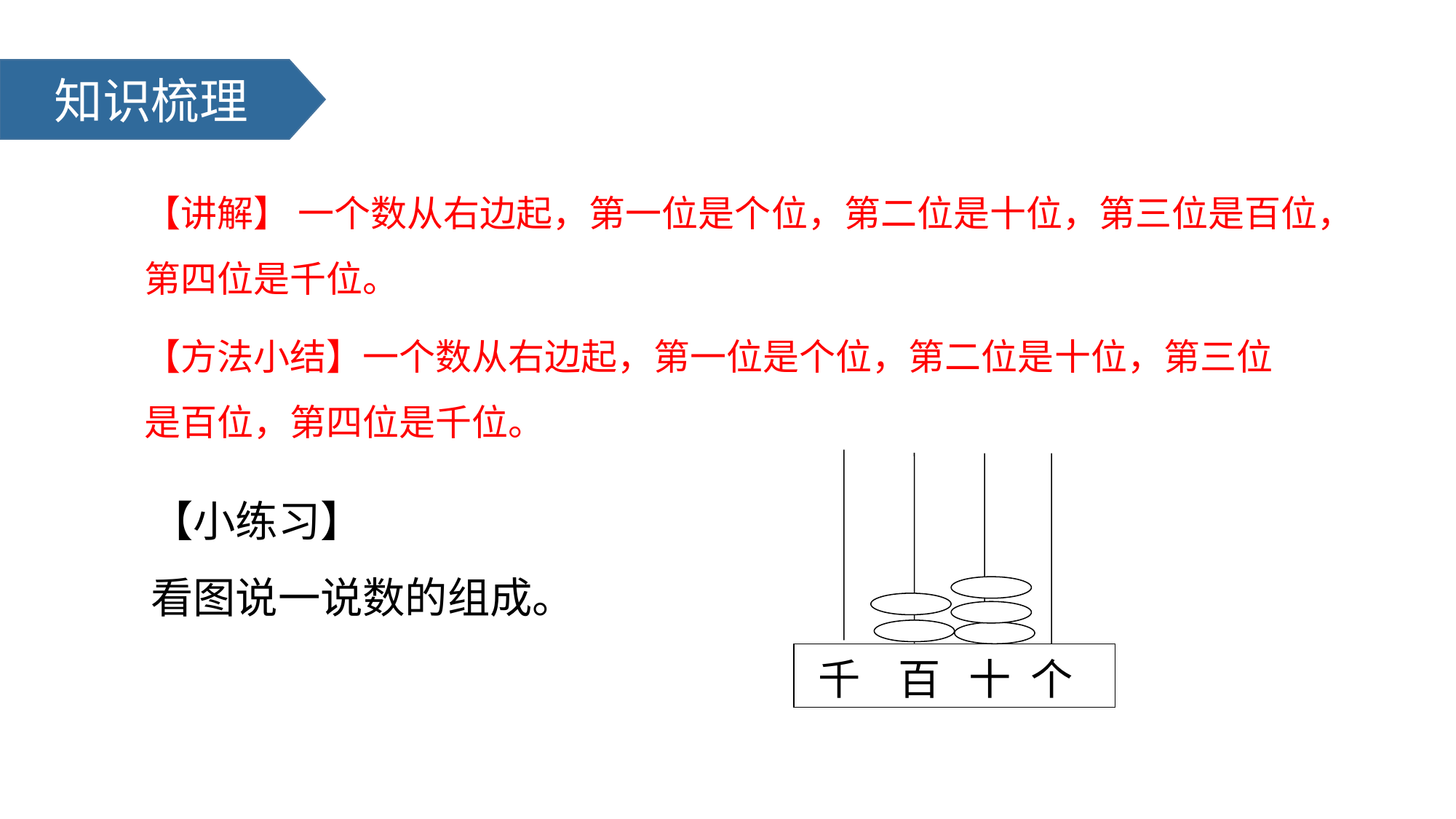

知识梳理
【讲解】 一个数从右边起，第一位是个位，第二位是十位，第三位是百位，第四位是千位。
【方法小结】一个数从右边起，第一位是个位，第二位是十位，第三位是百位，第四位是千位。

千    百   十  个
【小练习】
看图说一说数的组成。